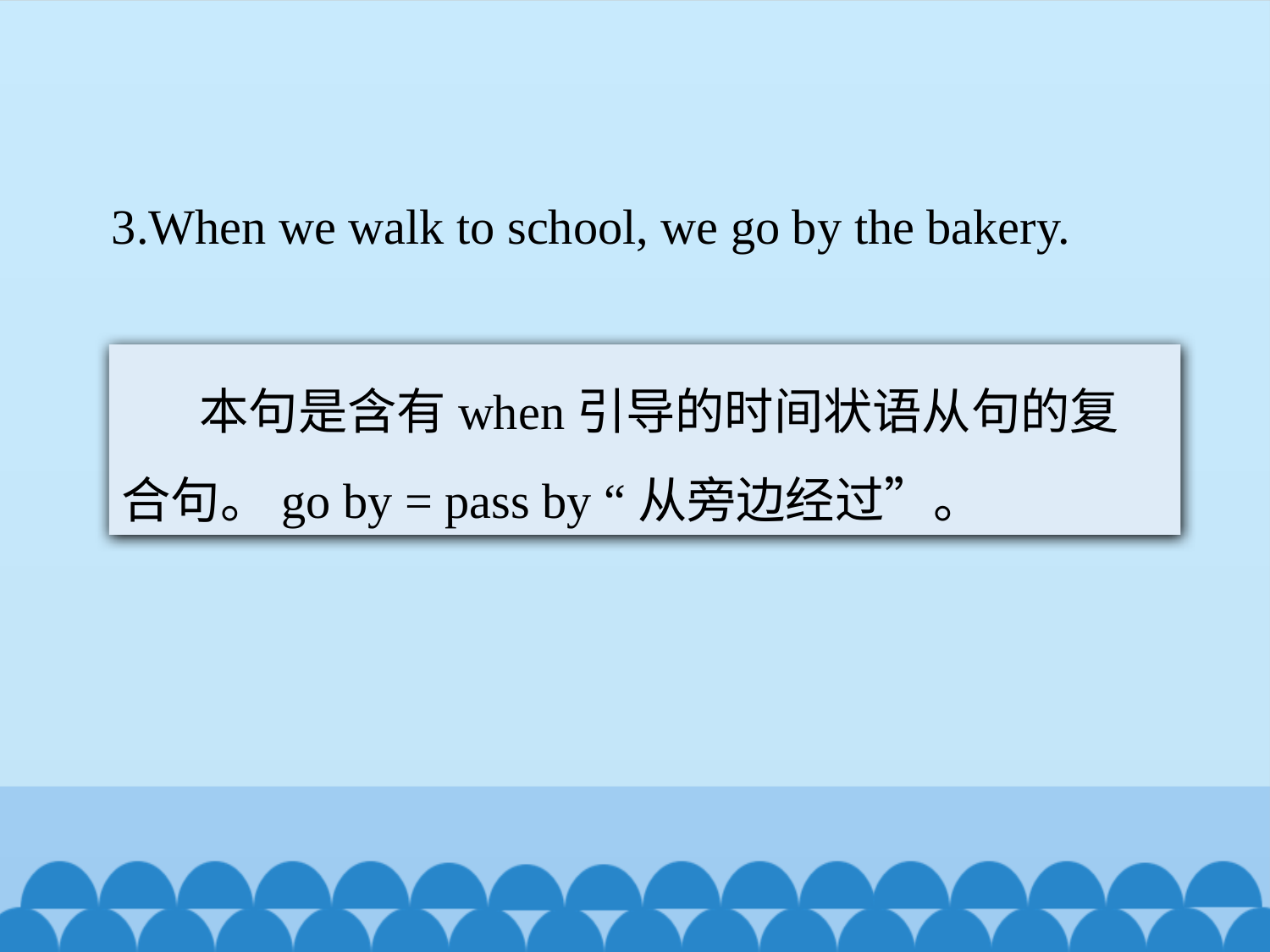

3.When we walk to school, we go by the bakery.
      本句是含有when引导的时间状语从句的复合句。go by = pass by “从旁边经过”。